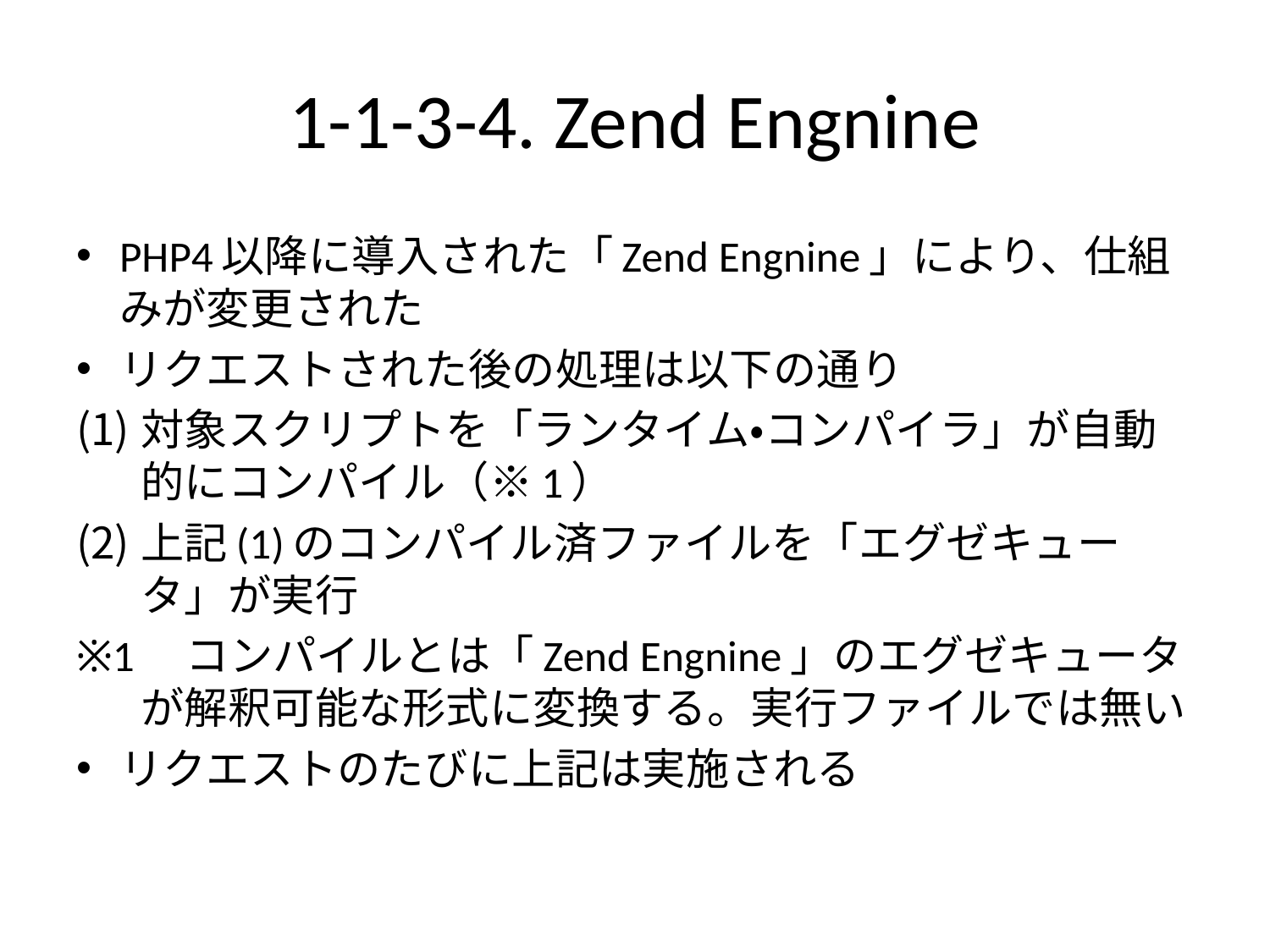

# 1-1-3-4. Zend Engnine
PHP4以降に導入された「Zend Engnine」により、仕組みが変更された
リクエストされた後の処理は以下の通り
対象スクリプトを「ランタイム・コンパイラ」が自動的にコンパイル（※1）
上記(1)のコンパイル済ファイルを「エグゼキュータ」が実行
※1　コンパイルとは「Zend Engnine」のエグゼキュータが解釈可能な形式に変換する。実行ファイルでは無い
リクエストのたびに上記は実施される